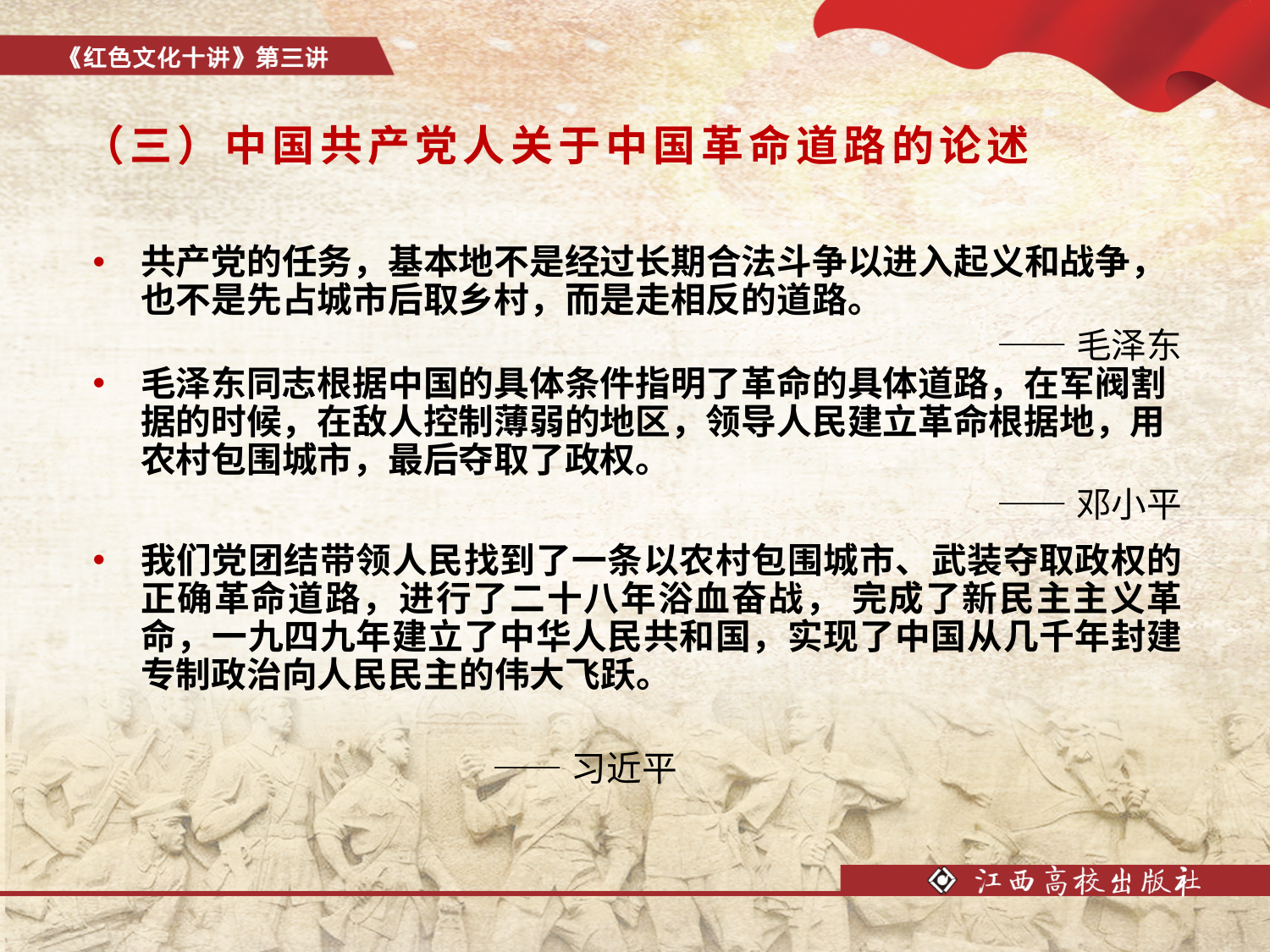

# （三）中国共产党人关于中国革命道路的论述
共产党的任务，基本地不是经过长期合法斗争以进入起义和战争，也不是先占城市后取乡村，而是走相反的道路。
——毛泽东
毛泽东同志根据中国的具体条件指明了革命的具体道路，在军阀割据的时候，在敌人控制薄弱的地区，领导人民建立革命根据地，用农村包围城市，最后夺取了政权。
——邓小平
我们党团结带领人民找到了一条以农村包围城市、武装夺取政权的正确革命道路，进行了二十八年浴血奋战， 完成了新民主主义革命，一九四九年建立了中华人民共和国，实现了中国从几千年封建专制政治向人民民主的伟大飞跃。
                                                   ——习近平